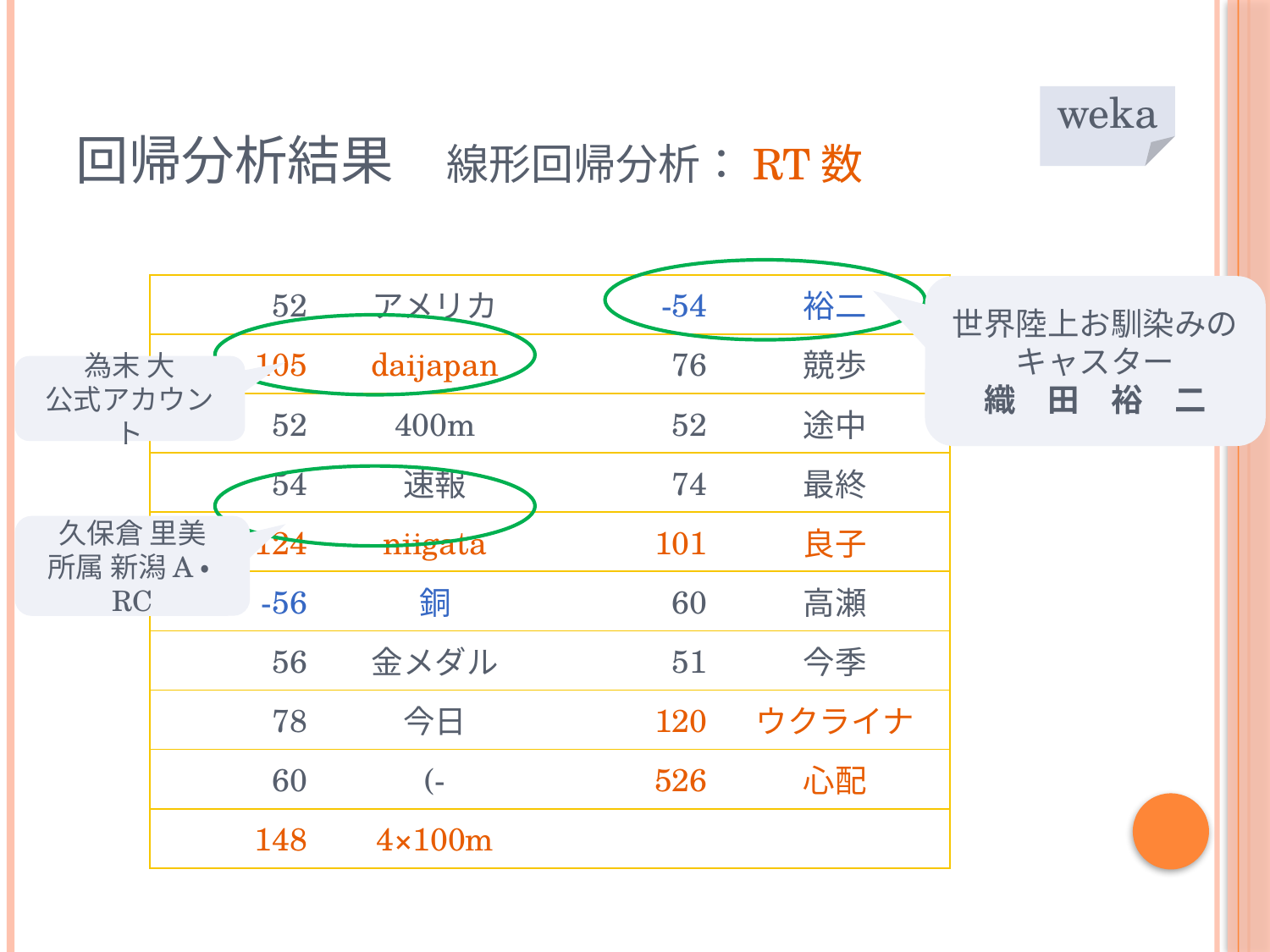

# 回帰分析結果　線形回帰分析：RT数
weka

| 52 | アメリカ | -54 | 裕二 |
| --- | --- | --- | --- |
| 105 | daijapan | 76 | 競歩 |
| 52 | 400m | 52 | 途中 |
| 54 | 速報 | 74 | 最終 |
| 124 | niigata | 101 | 良子 |
| -56 | 銅 | 60 | 高瀬 |
| 56 | 金メダル | 51 | 今季 |
| 78 | 今日 | 120 | ウクライナ |
| 60 | (- | 526 | 心配 |
| 148 | 4×100m |  |  |
世界陸上お馴染みのキャスター
織　田　裕　二

為末 大
公式アカウント

久保倉 里美
所属 新潟A・RC